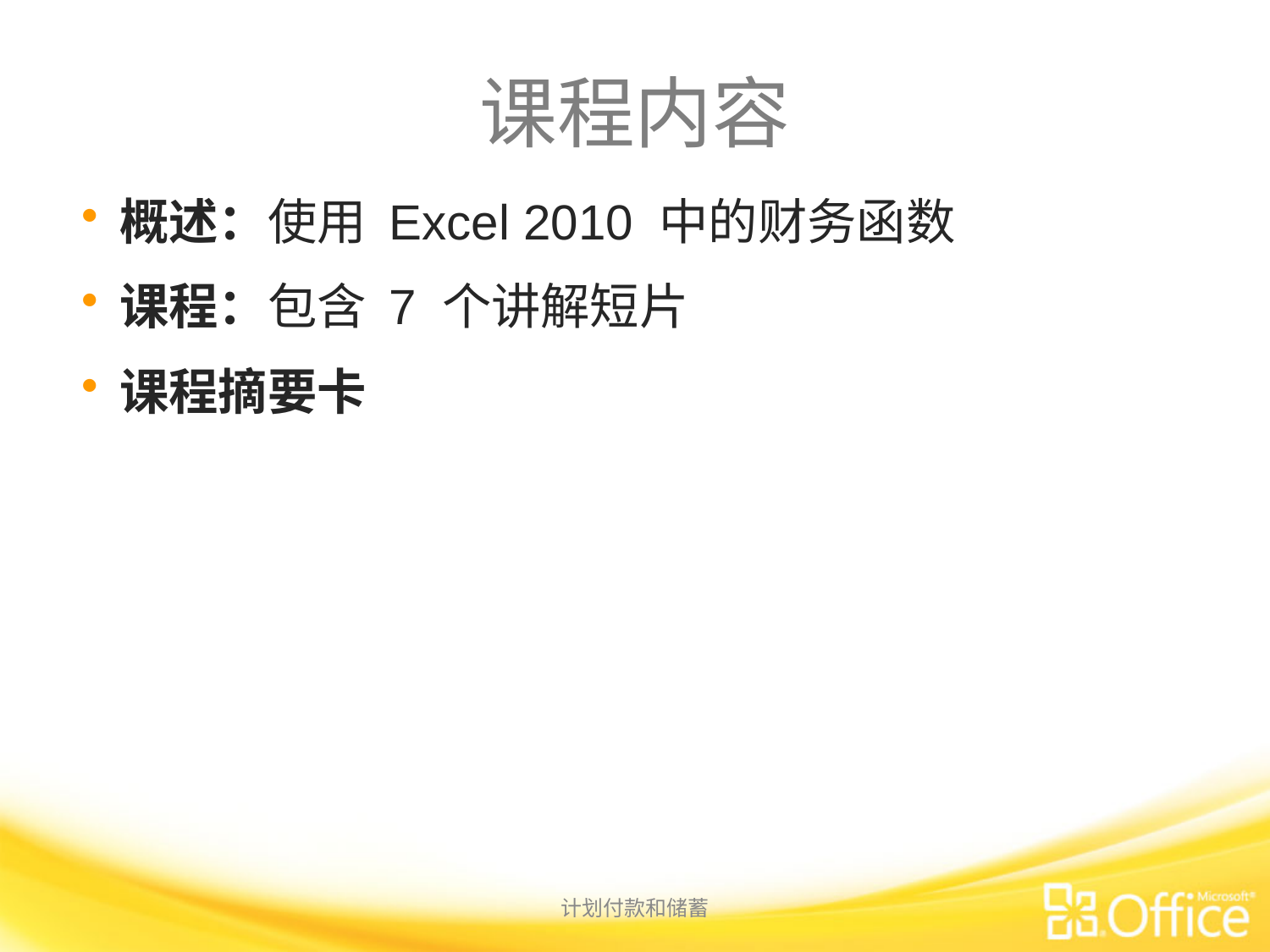

# 课程内容
概述：使用 Excel 2010 中的财务函数
课程：包含 7 个讲解短片
课程摘要卡

计划付款和储蓄